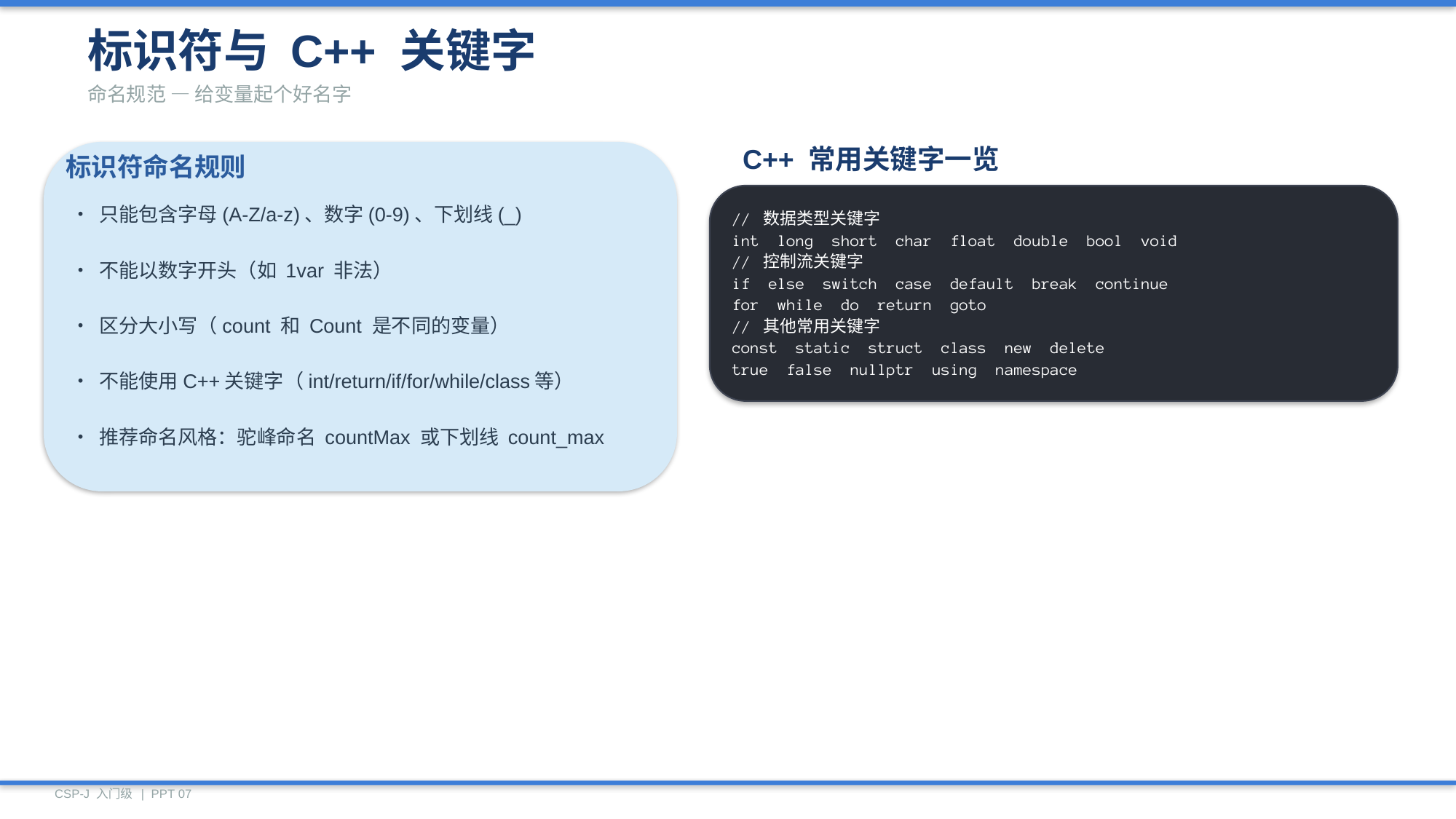

标识符与 C++ 关键字
命名规范 — 给变量起个好名字

C++ 常用关键字一览
标识符命名规则
// 数据类型关键字
int  long  short  char  float  double  bool  void
// 控制流关键字
if  else  switch  case  default  break  continue
for  while  do  return  goto
// 其他常用关键字
const  static  struct  class  new  delete
true  false  nullptr  using  namespace
• 只能包含字母(A-Z/a-z)、数字(0-9)、下划线(_)
• 不能以数字开头（如 1var 非法）
• 区分大小写（count 和 Count 是不同的变量）
• 不能使用C++关键字（int/return/if/for/while/class等）
• 推荐命名风格：驼峰命名 countMax 或下划线 count_max

CSP-J 入门级  |  PPT 07